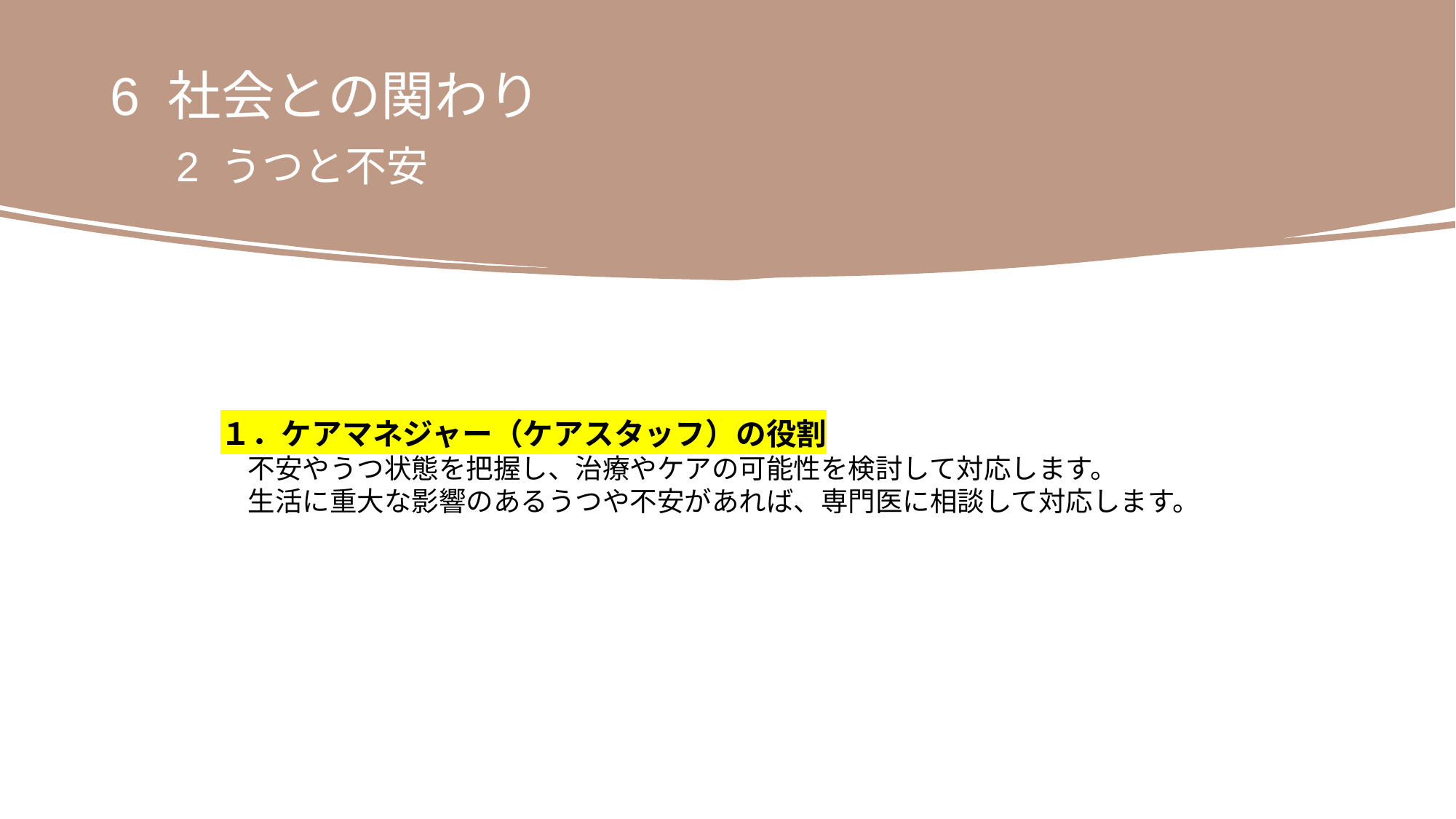

6 社会との関わり
　2 うつと不安

１．ケアマネジャー（ケアスタッフ）の役割
　不安やうつ状態を把握し、治療やケアの可能性を検討して対応します。
　生活に重大な影響のあるうつや不安があれば、専門医に相談して対応します。